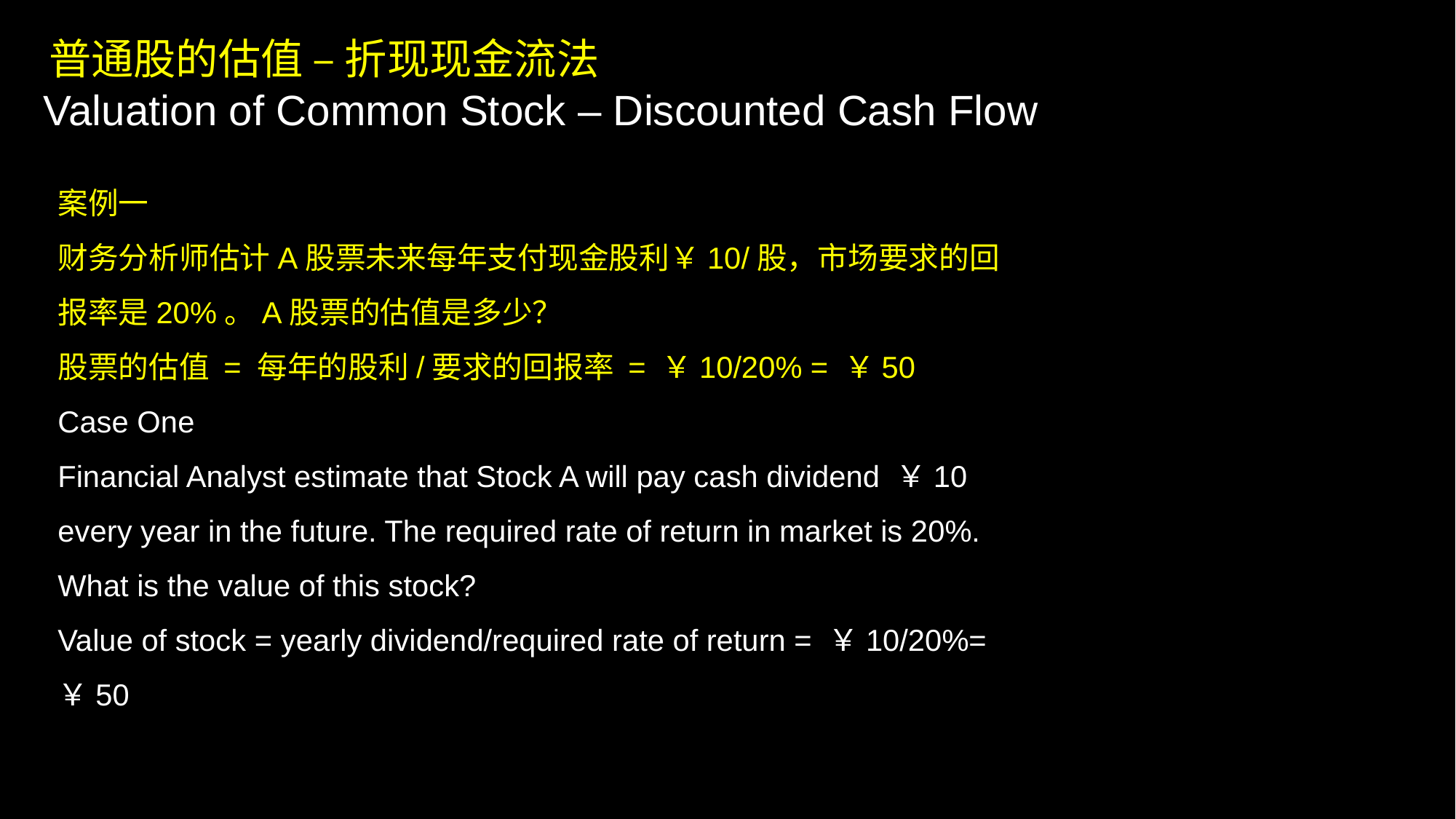

普通股的估值 – 折现现金流法
  Valuation of Common Stock – Discounted Cash Flow
案例一
财务分析师估计A股票未来每年支付现金股利￥10/股，市场要求的回报率是20%。A股票的估值是多少？
股票的估值 = 每年的股利/要求的回报率 = ￥10/20% = ￥50
Case One
Financial Analyst estimate that Stock A will pay cash dividend ￥10 every year in the future. The required rate of return in market is 20%. What is the value of this stock?
Value of stock = yearly dividend/required rate of return = ￥10/20%=￥50